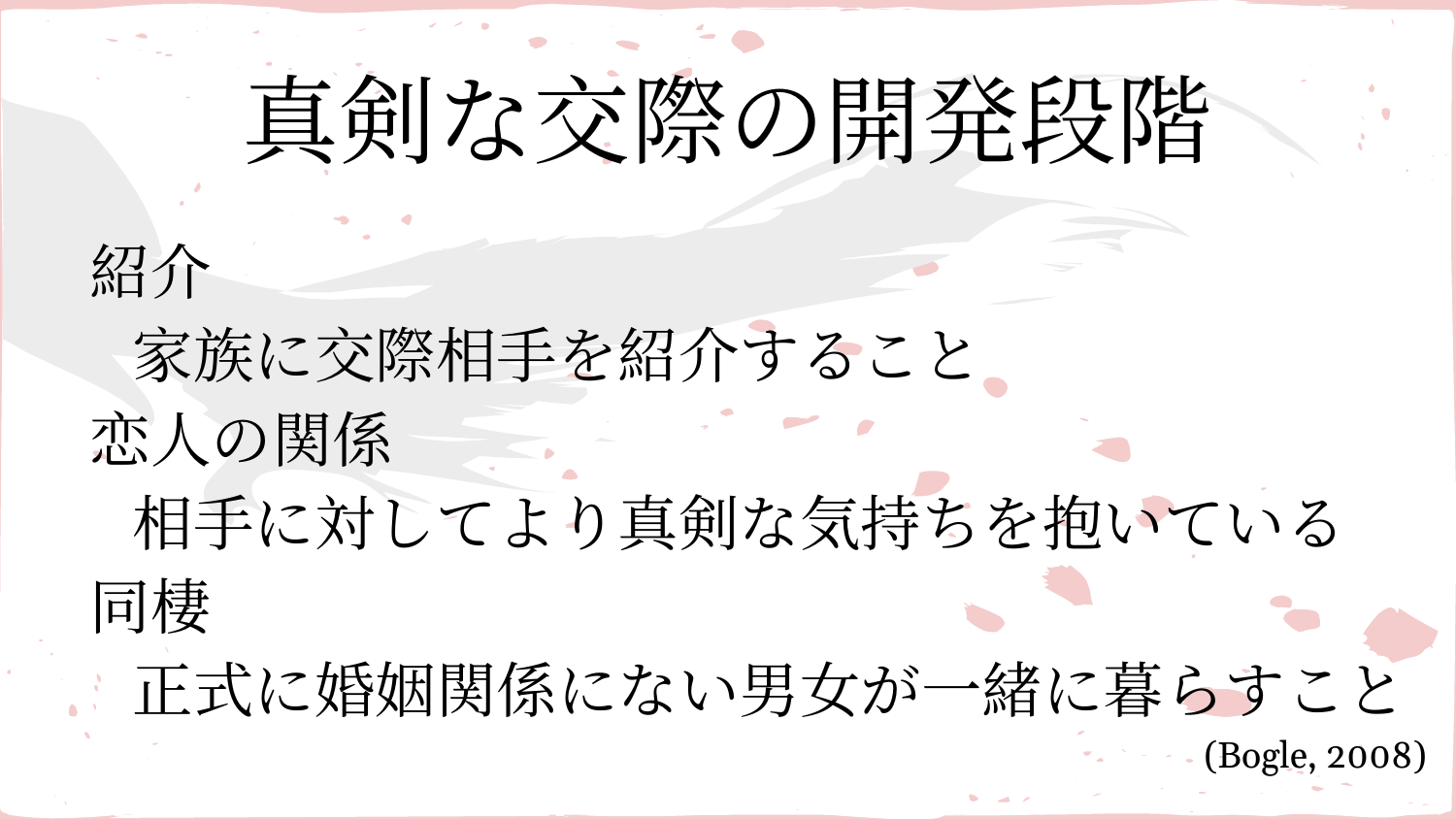

# 真剣な交際の開発段階
紹介
家族に交際相手を紹介すること
恋人の関係
相手に対してより真剣な気持ちを抱いている
同棲
正式に婚姻関係にない男女が一緒に暮らすこと
(Bogle, 2008)